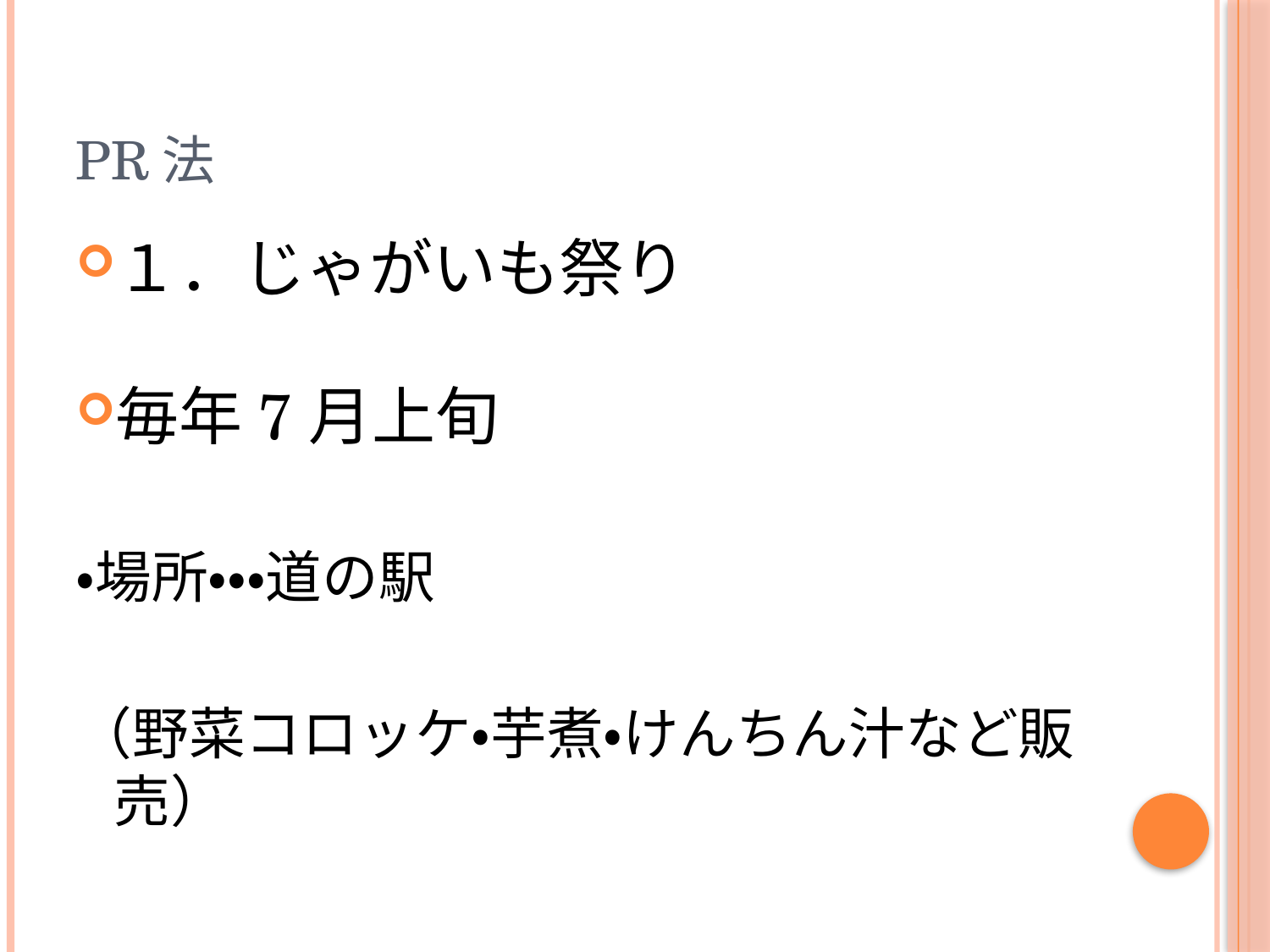

# Pr法
１．じゃがいも祭り

毎年7月上旬

・場所・・・道の駅

（野菜コロッケ・芋煮・けんちん汁など販売）